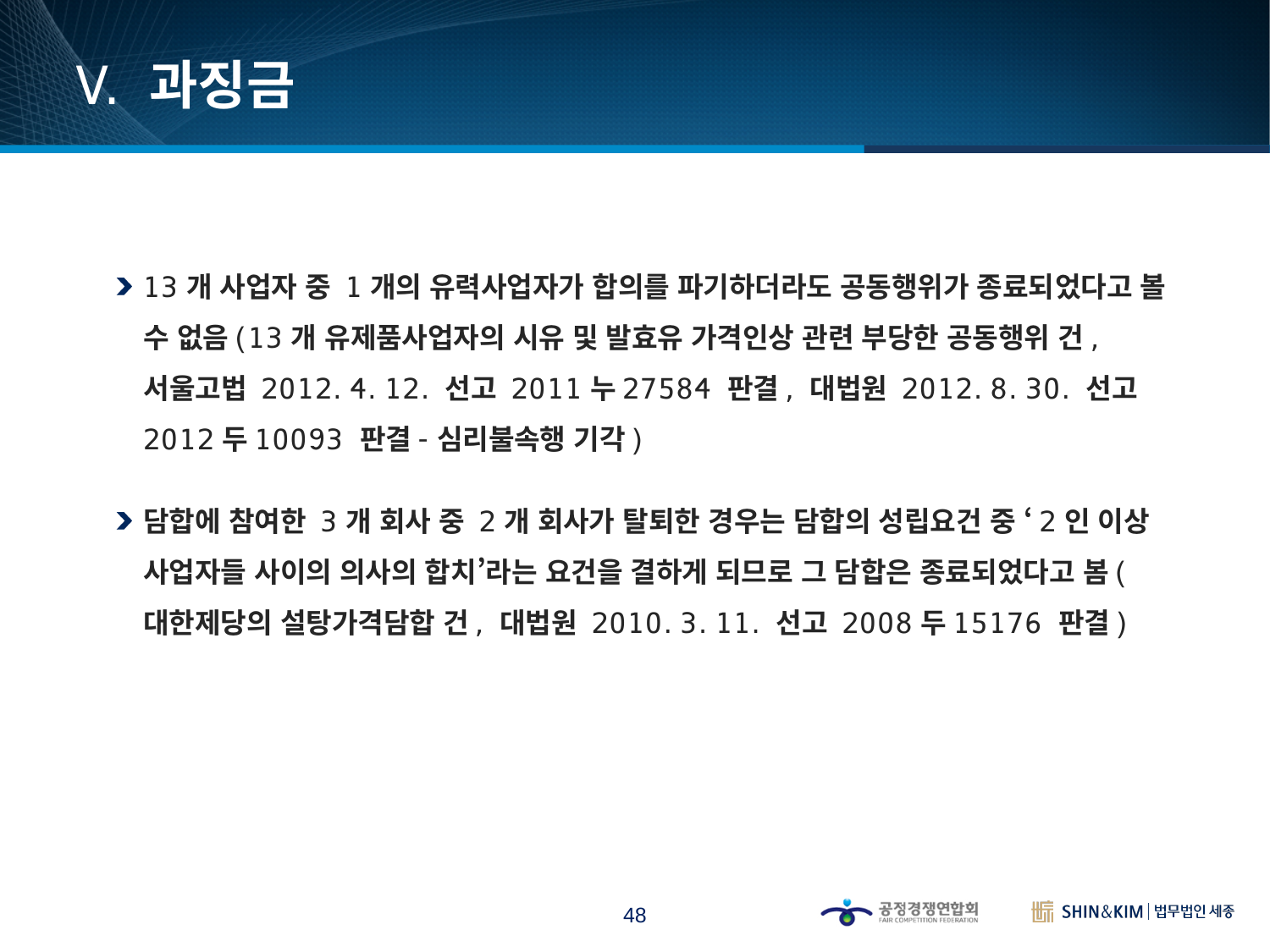

# V. 과징금
13개 사업자 중 1개의 유력사업자가 합의를 파기하더라도 공동행위가 종료되었다고 볼 수 없음(13개 유제품사업자의 시유 및 발효유 가격인상 관련 부당한 공동행위 건, 서울고법 2012. 4. 12. 선고 2011누27584 판결, 대법원 2012. 8. 30. 선고 2012두10093 판결-심리불속행 기각)
담합에 참여한 3개 회사 중 2개 회사가 탈퇴한 경우는 담합의 성립요건 중 ‘2인 이상 사업자들 사이의 의사의 합치’라는 요건을 결하게 되므로 그 담합은 종료되었다고 봄(대한제당의 설탕가격담합 건, 대법원 2010. 3. 11. 선고 2008두15176 판결)

48